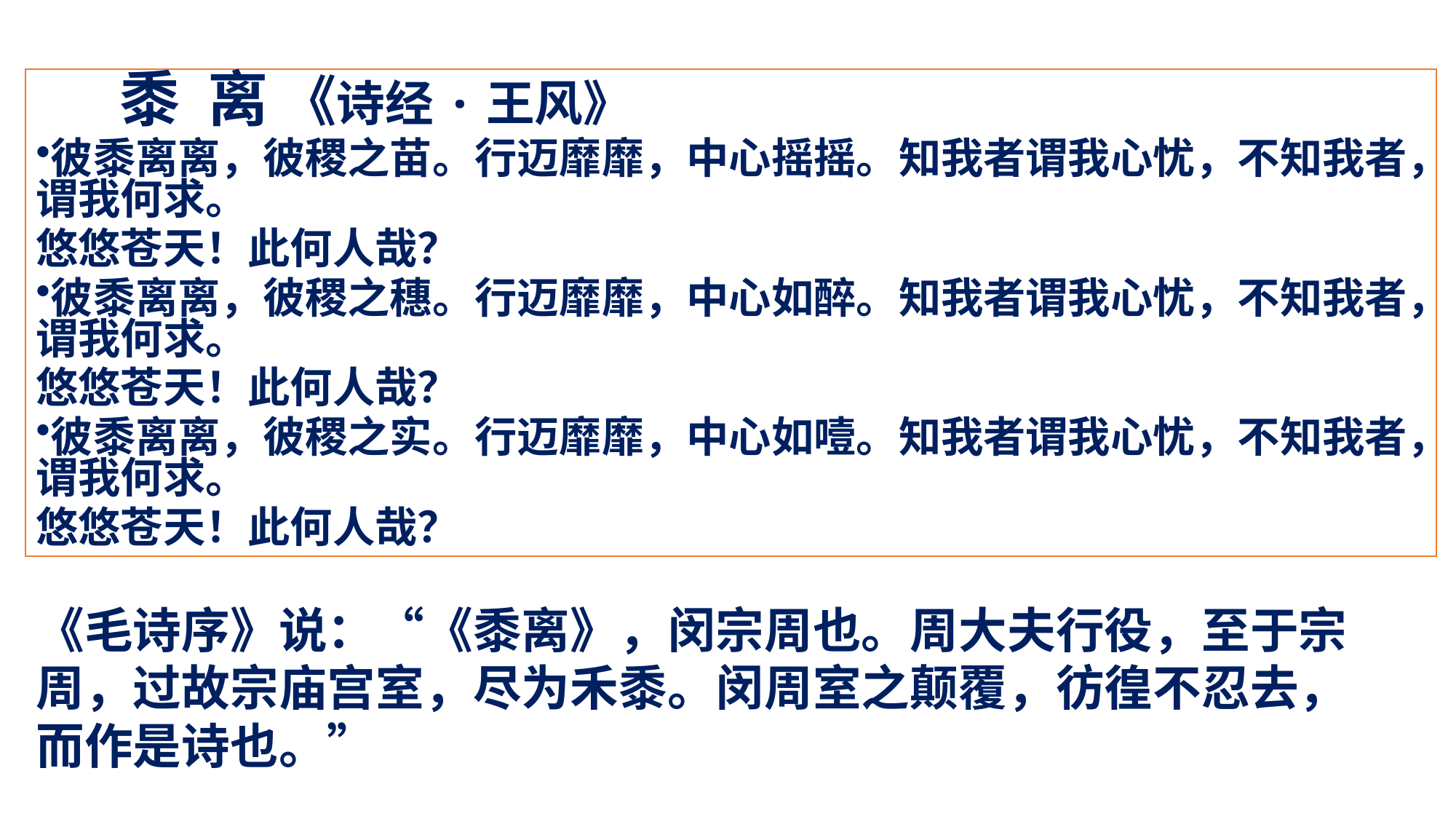

《扬州慢》小序
     黍  离 《诗经·王风》
彼黍离离，彼稷之苗。行迈靡靡，中心摇摇。知我者谓我心忧，不知我者，谓我何求。
悠悠苍天！此何人哉？
彼黍离离，彼稷之穗。行迈靡靡，中心如醉。知我者谓我心忧，不知我者，谓我何求。
悠悠苍天！此何人哉？
彼黍离离，彼稷之实。行迈靡靡，中心如噎。知我者谓我心忧，不知我者，谓我何求。
悠悠苍天！此何人哉？
《毛诗序》说：“《黍离》，闵宗周也。周大夫行役，至于宗周，过故宗庙宫室，尽为禾黍。闵周室之颠覆，彷徨不忍去，而作是诗也。”